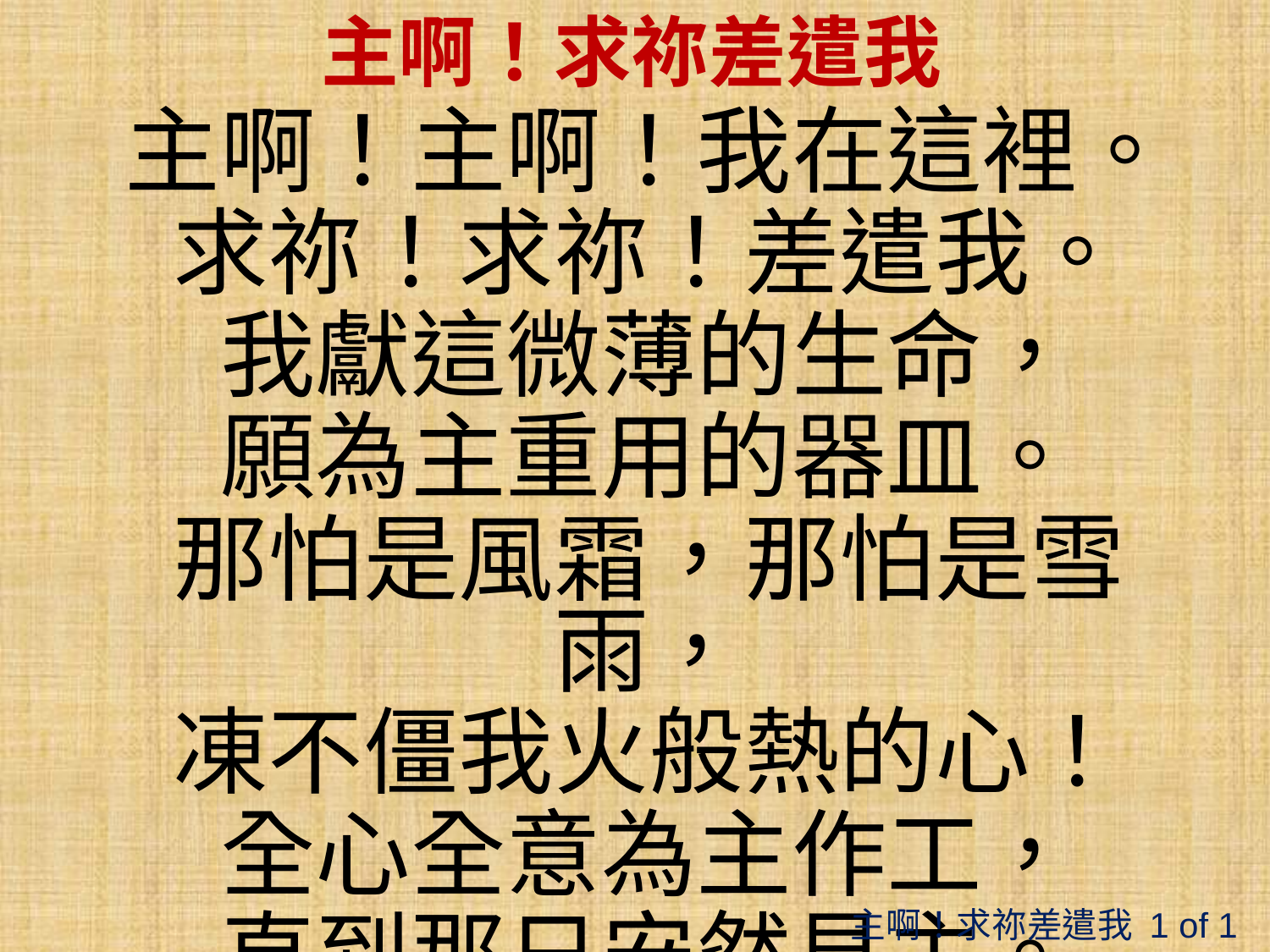

# 主啊！求祢差遣我
主啊！主啊！我在這裡。
求祢！求祢！差遣我。
我獻這微薄的生命，
願為主重用的器皿。
那怕是風霜，那怕是雪雨，
凍不僵我火般熱的心！
全心全意為主作工，
直到那日安然見主。

主啊！求祢差遣我 1 of 1